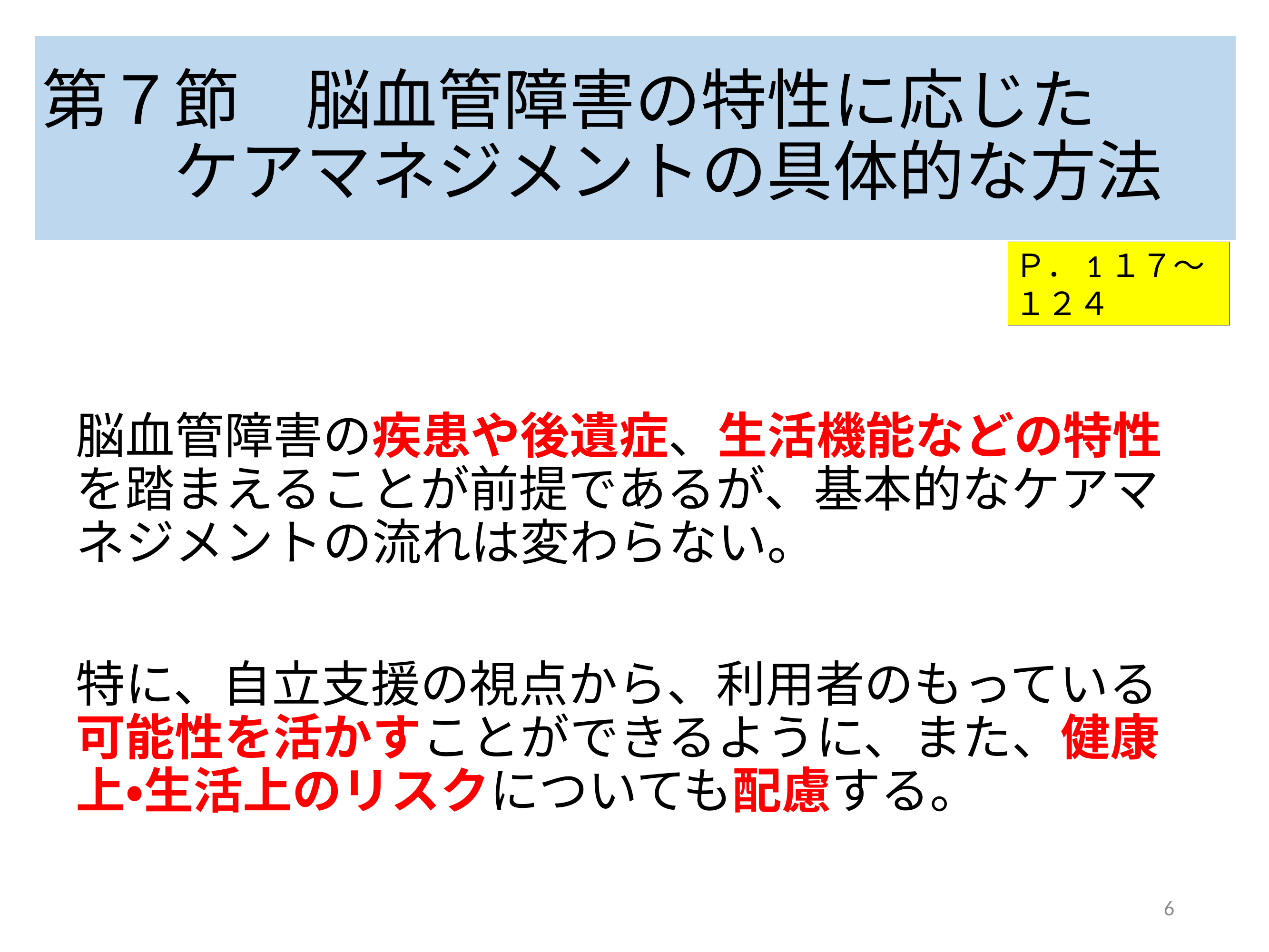

# 第７節　脳血管障害の特性に応じた 　　ケアマネジメントの具体的な方法
Ｐ．1１７～１２４
脳血管障害の疾患や後遺症、生活機能などの特性を踏まえることが前提であるが、基本的なケアマネジメントの流れは変わらない。

特に、自立支援の視点から、利用者のもっている可能性を活かすことができるように、また、健康上・生活上のリスクについても配慮する。
6